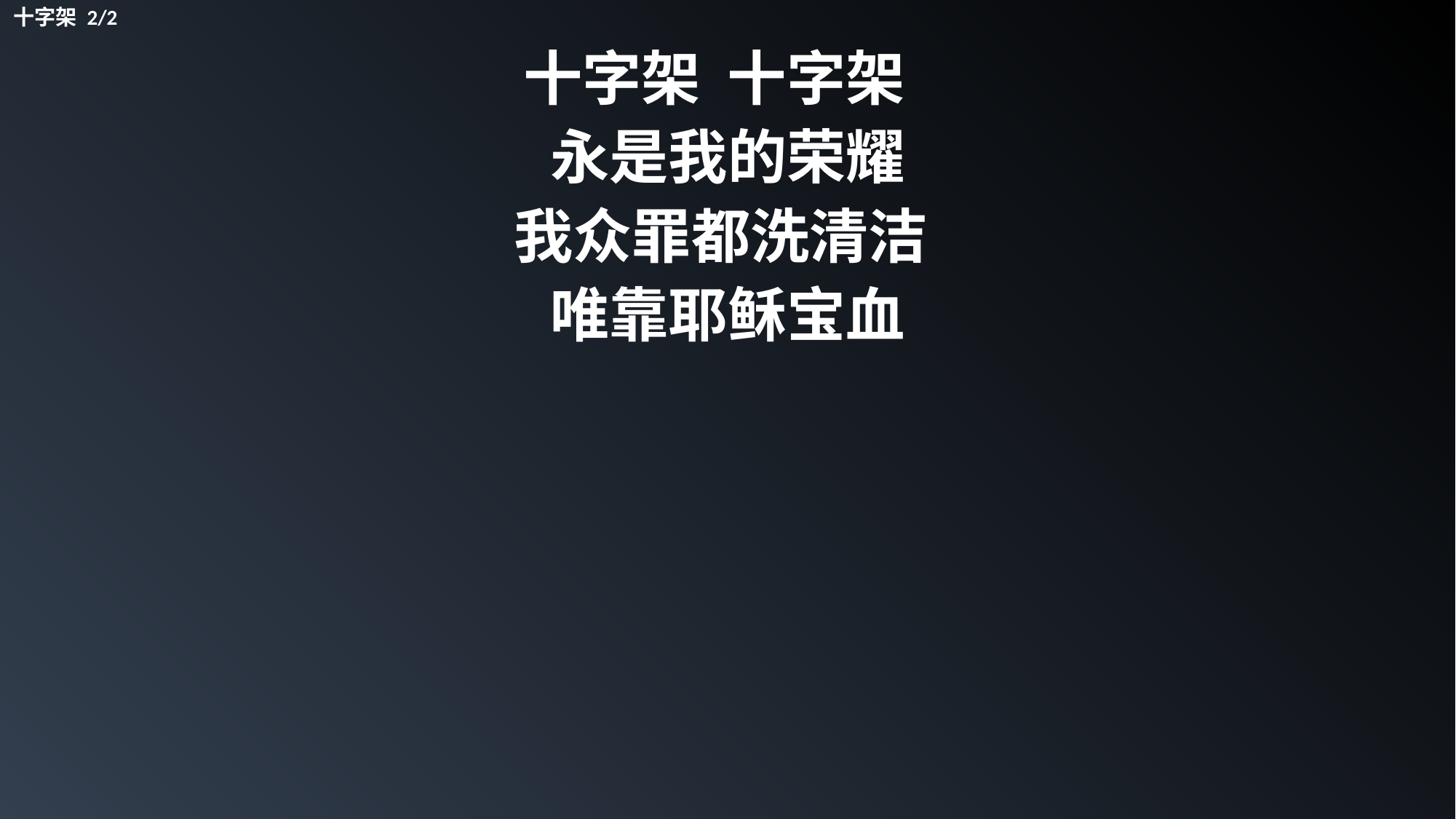

十字架 2/2
十字架  十字架
永是我的荣耀
我众罪都洗清洁
唯靠耶稣宝血